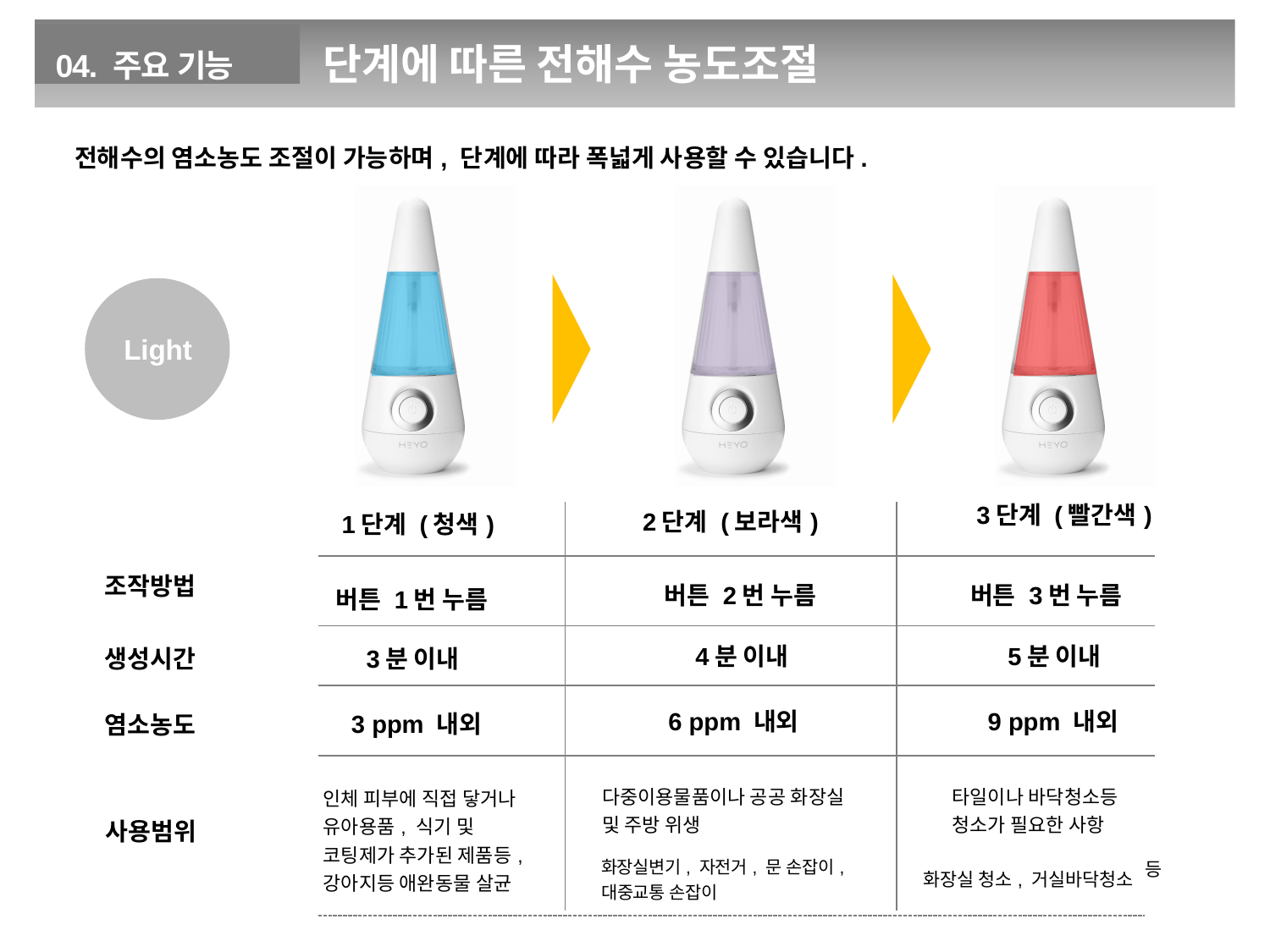

04. 주요 기능
# 단계에 따른 전해수 농도조절
전해수의 염소농도 조절이 가능하며, 단계에 따라 폭넓게 사용할 수 있습니다.

Light
| 1단계 (청색) | 2단계 (보라색) | 3단계 (빨간색) |
| --- | --- | --- |
| 버튼 1번 누름 | 버튼 2번 누름 | 버튼 3번 누름 |
| 3분 이내 | 4분 이내 | 5분 이내 |
| 3 ppm 내외 | 6 ppm 내외 | 9 ppm 내외 |
| 인체 피부에 직접 닿거나 유아용품, 식기 및 코팅제가 추가된 제품등, 강아지등 애완동물 살균 | 다중이용물품이나 공공 화장실 및 주방 위생 화장실변기, 자전거, 문 손잡이, 대중교통 손잡이 | 타일이나 바닥청소등 청소가 필요한 사항 화장실 청소, 거실바닥청소 |
조작방법
생성시간  염소농도
사용범위
등